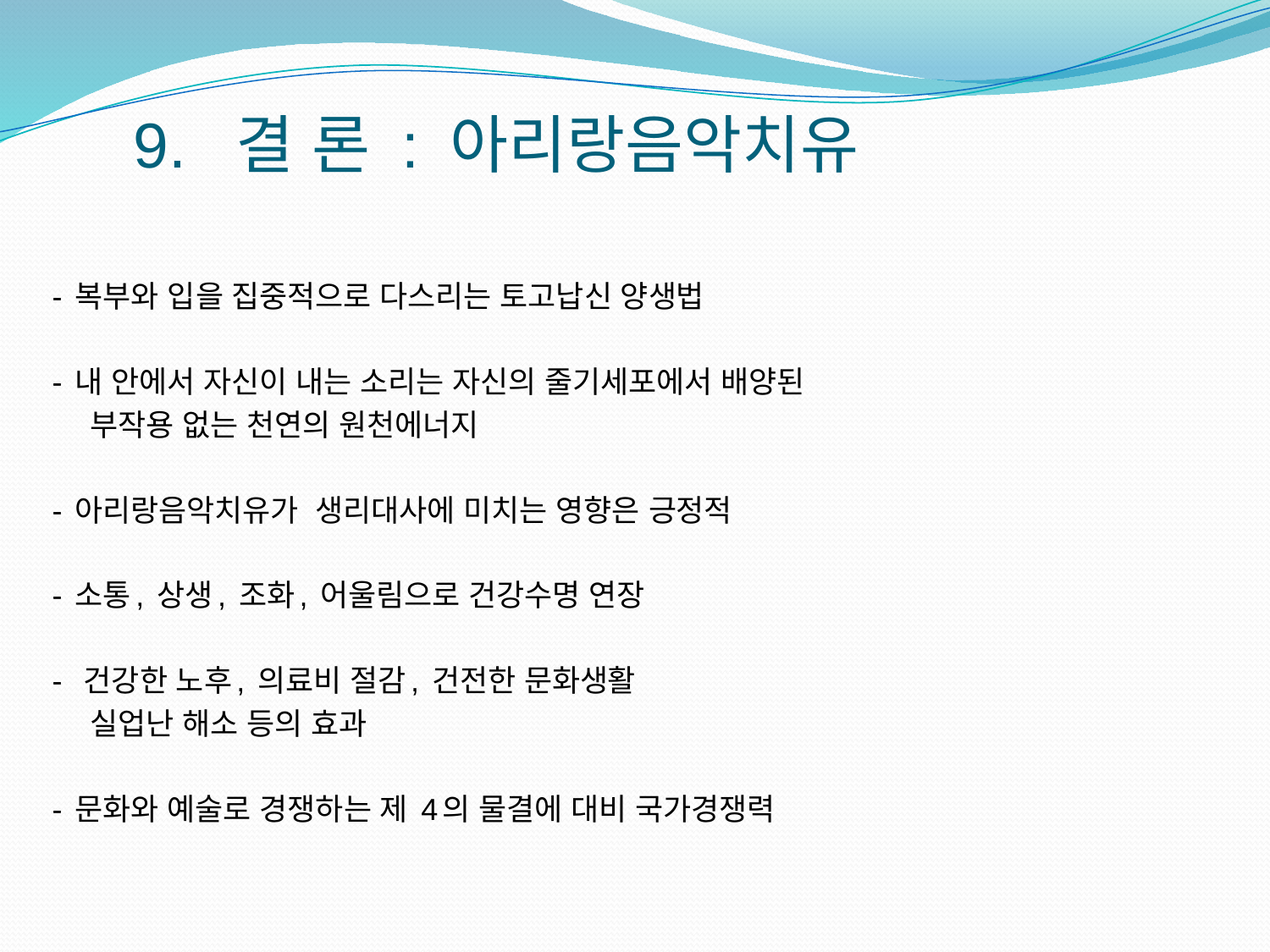

# 9.  결 론 : 아리랑음악치유

- 복부와 입을 집중적으로 다스리는 토고납신 양생법

- 내 안에서 자신이 내는 소리는 자신의 줄기세포에서 배양된
    부작용 없는 천연의 원천에너지

- 아리랑음악치유가  생리대사에 미치는 영향은 긍정적

- 소통, 상생, 조화, 어울림으로 건강수명 연장

-  건강한 노후, 의료비 절감, 건전한 문화생활
    실업난 해소 등의 효과

- 문화와 예술로 경쟁하는 제 4의 물결에 대비 국가경쟁력